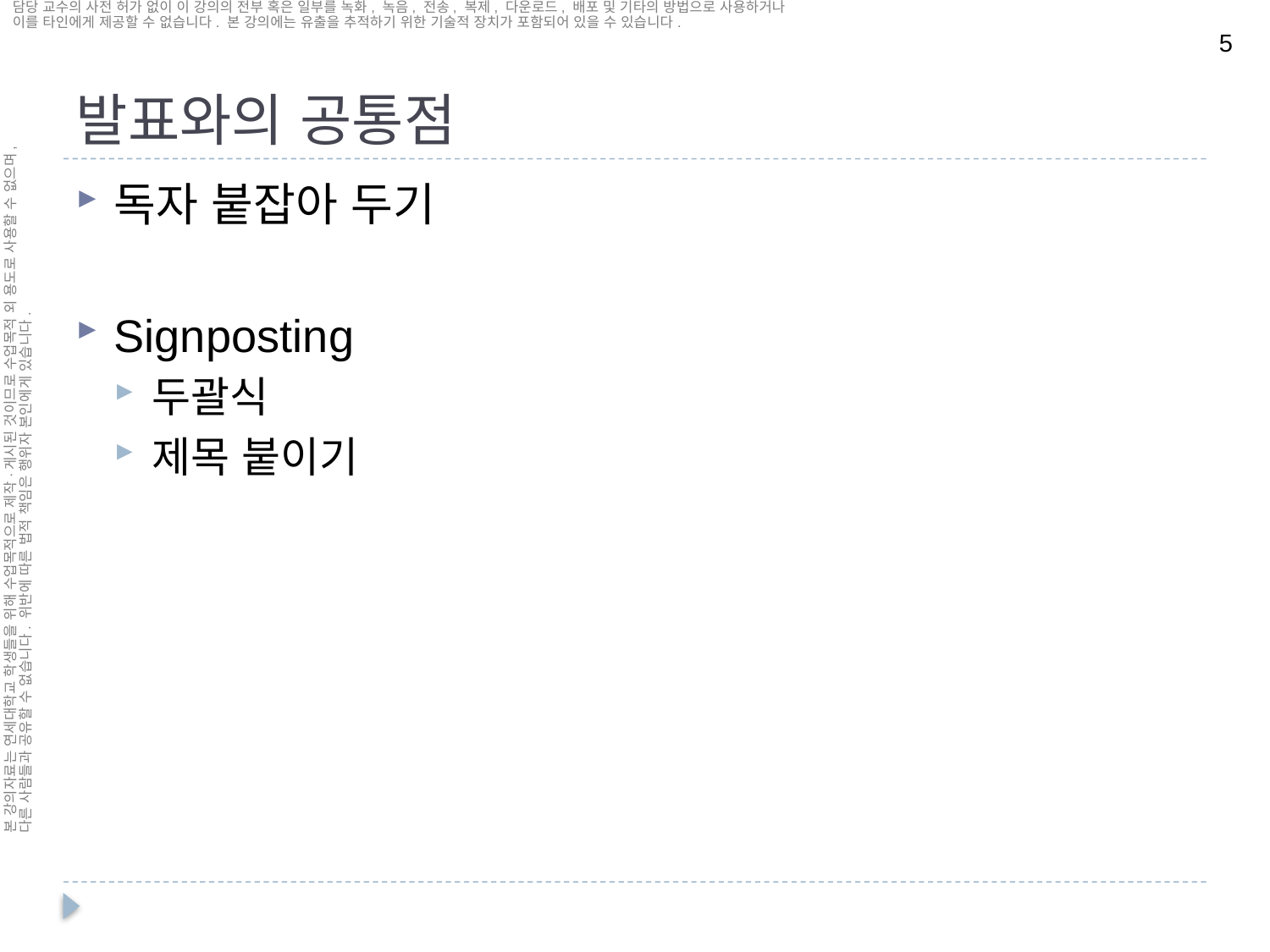

# 발표와의 공통점
5
독자 붙잡아 두기

Signposting
두괄식
제목 붙이기